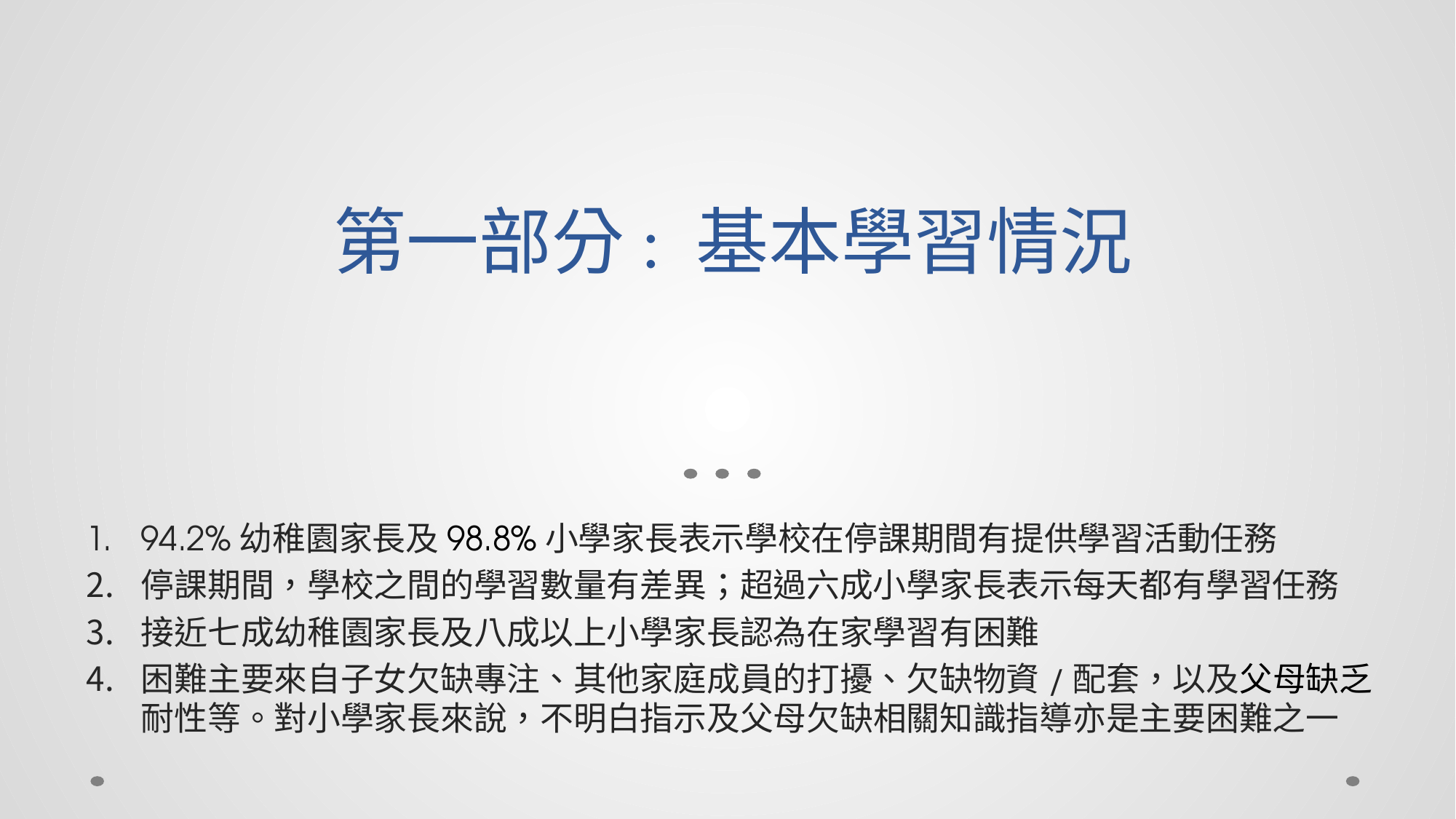

# 第一部分: 基本學習情況
94.2%幼稚園家長及98.8%小學家長表示學校在停課期間有提供學習活動任務
停課期間，學校之間的學習數量有差異；超過六成小學家長表示每天都有學習任務
接近七成幼稚園家長及八成以上小學家長認為在家學習有困難
困難主要來自子女欠缺專注、其他家庭成員的打擾、欠缺物資/配套，以及父母缺乏耐性等。對小學家長來說，不明白指示及父母欠缺相關知識指導亦是主要困難之一